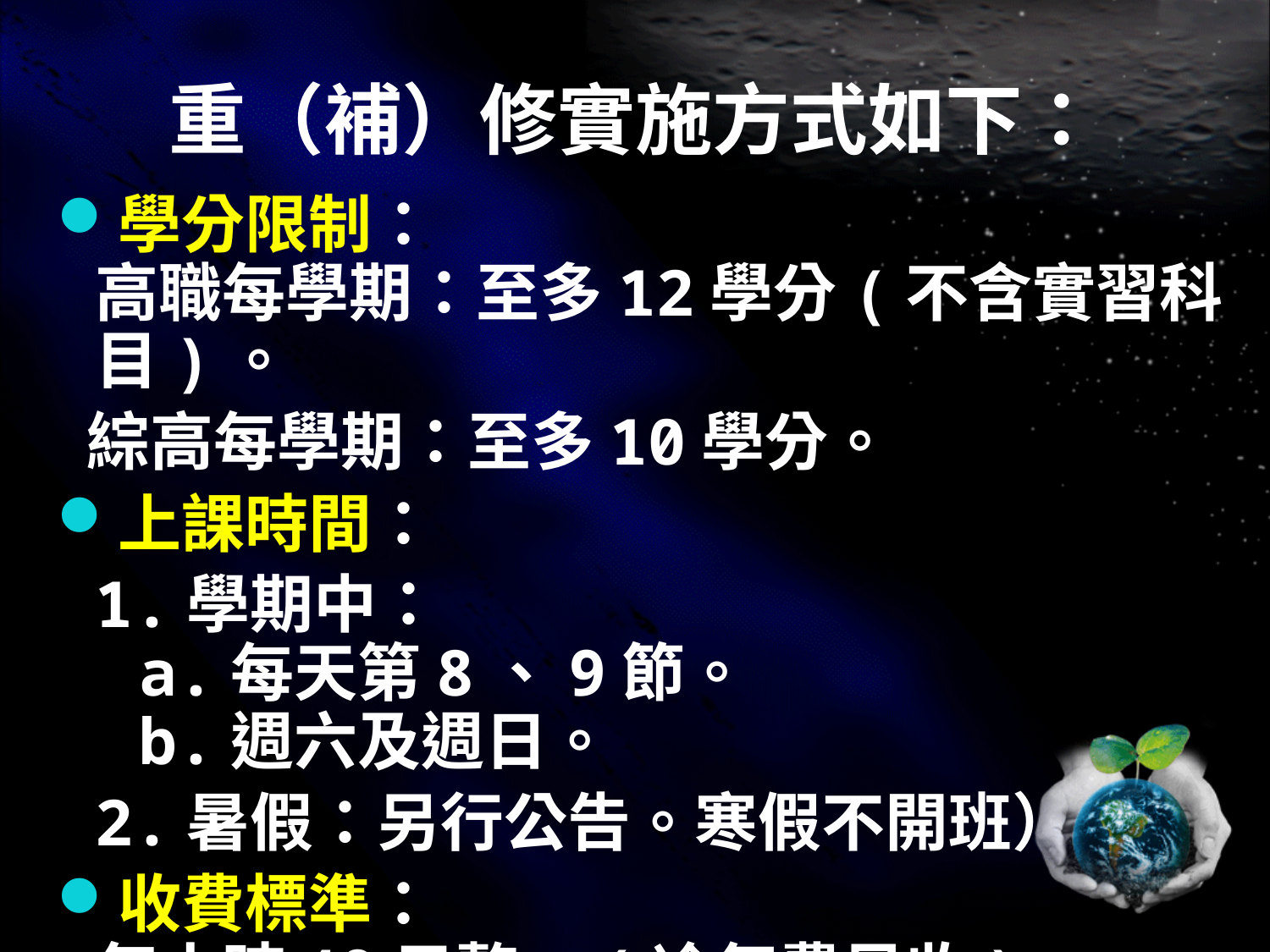

# 重（補）修實施方式如下：
學分限制：
高職每學期：至多12學分(不含實習科目)。
 綜高每學期：至多10學分。
上課時間：
 1.學期中：
  a.每天第8、9節。
  b.週六及週日。
 2.暑假：另行公告。寒假不開班）
收費標準：
每小時40元整。(冷氣費另收)